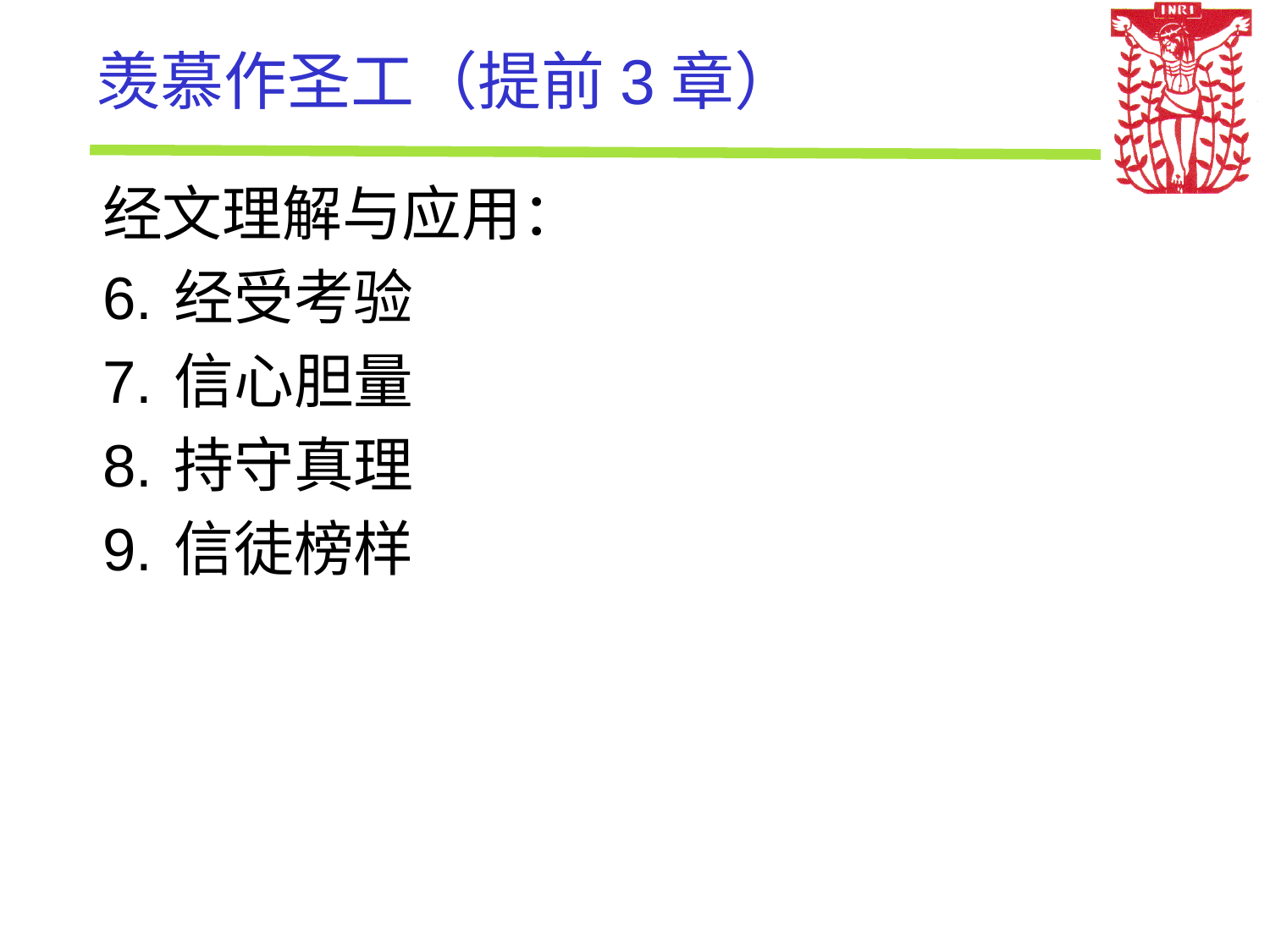

# 羡慕作圣工（提前3章）
经文理解与应用：
经受考验
信心胆量
持守真理
信徒榜样